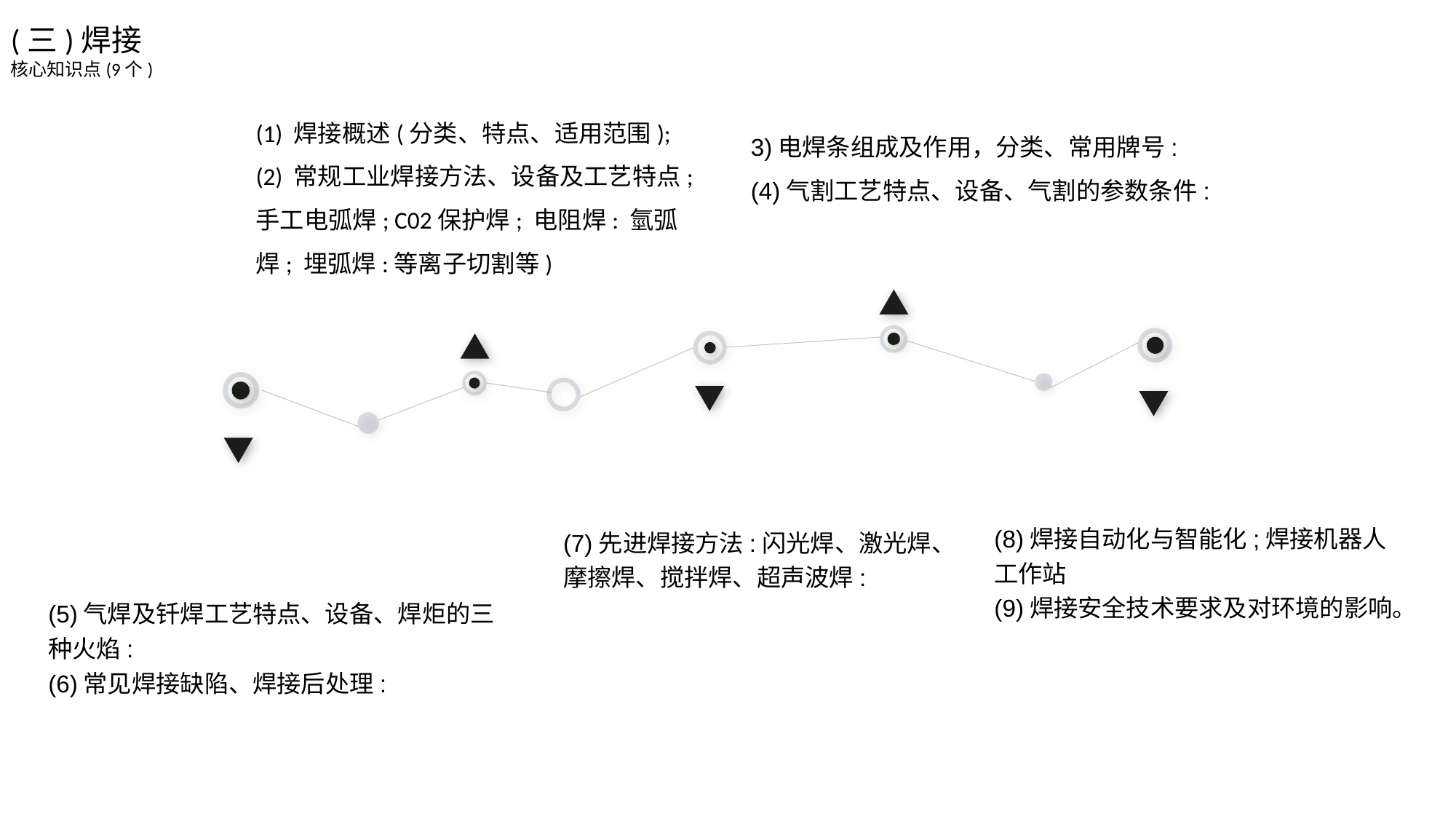

3)电焊条组成及作用，分类、常用牌号:
(4)气割工艺特点、设备、气割的参数条件:
(三)焊接
核心知识点(9个)
(1) 焊接概述(分类、特点、适用范围);
(2) 常规工业焊接方法、设备及工艺特点;
手工电弧焊; C02保护焊; 电阻焊: 氫弧焊; 埋弧焊:等离子切割等)

(8)焊接自动化与智能化;焊接机器人工作站
(9)焊接安全技术要求及对环境的影响。

(5)气焊及钎焊工艺特点、设备、焊炬的三种火焰:
(6)常见焊接缺陷、焊接后处理:

(7)先进焊接方法:闪光焊、激光焊、摩擦焊、搅拌焊、超声波焊: